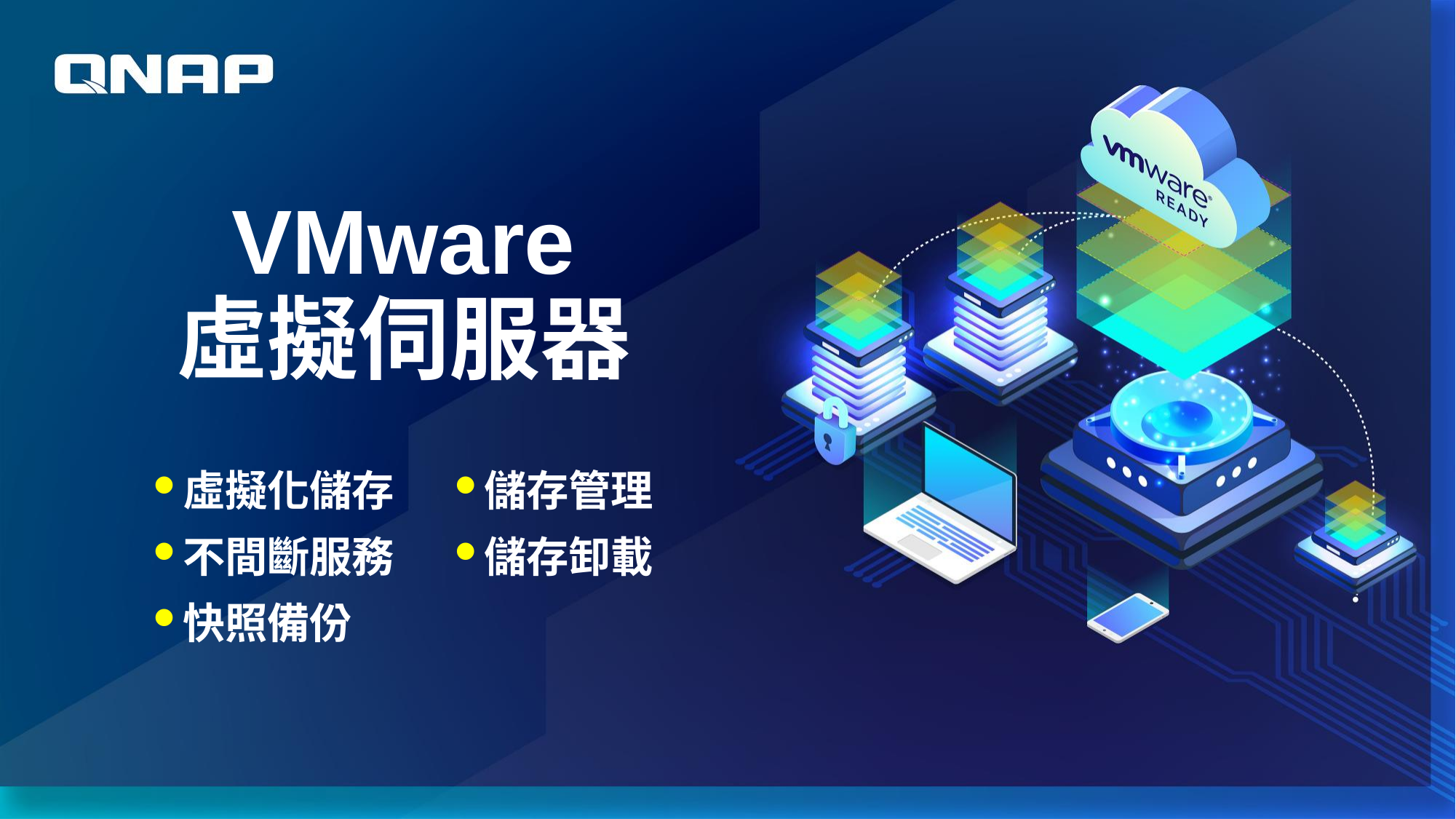

VMware
虛擬伺服器
虛擬化儲存
不間斷服務
快照備份
儲存管理
儲存卸載